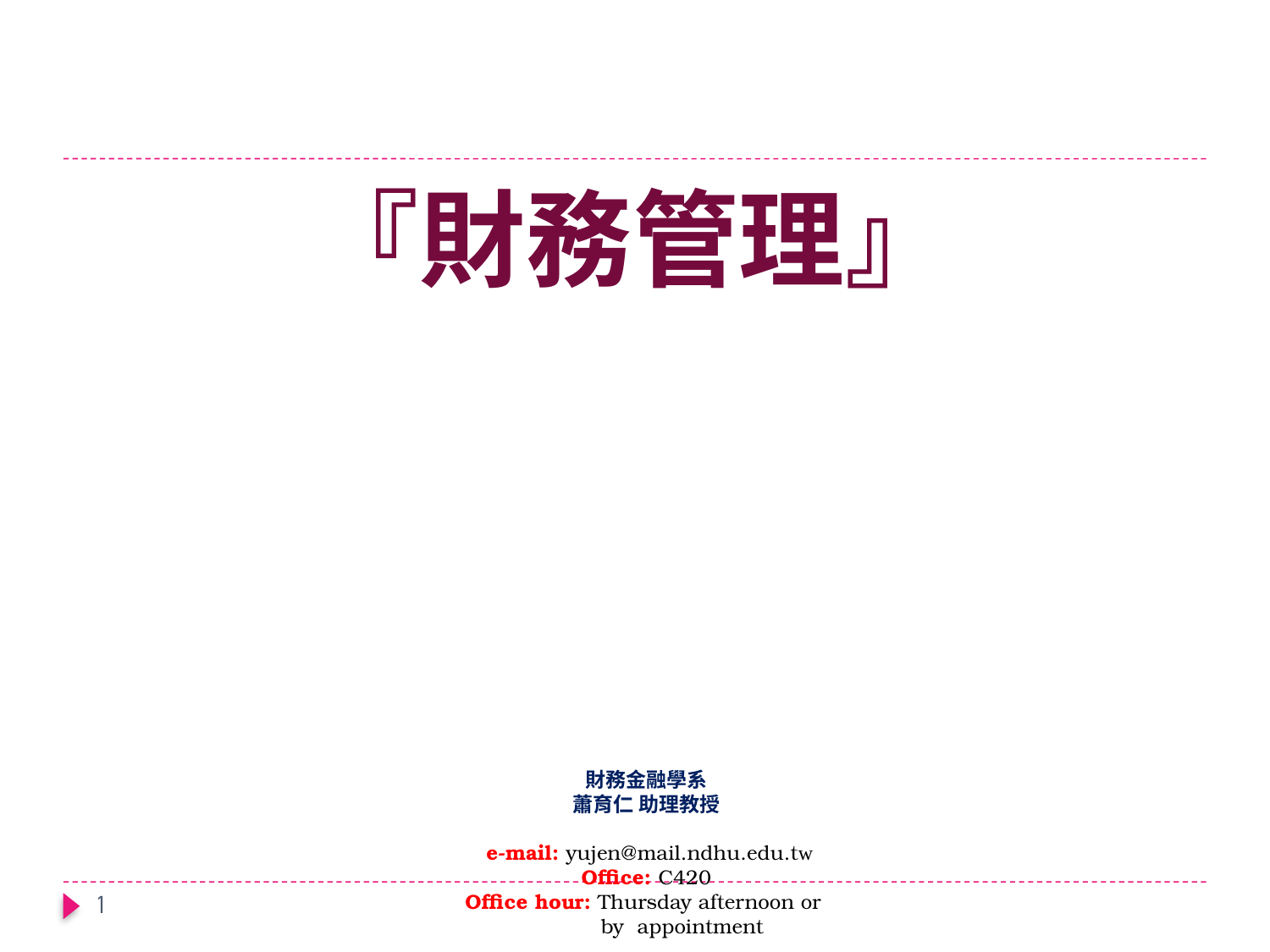

『財務管理』
# 財務金融學系 蕭育仁 助理教授 e-mail: yujen@mail.ndhu.edu.tw Office: C420 Office hour: Thursday afternoon or by  appointment
1